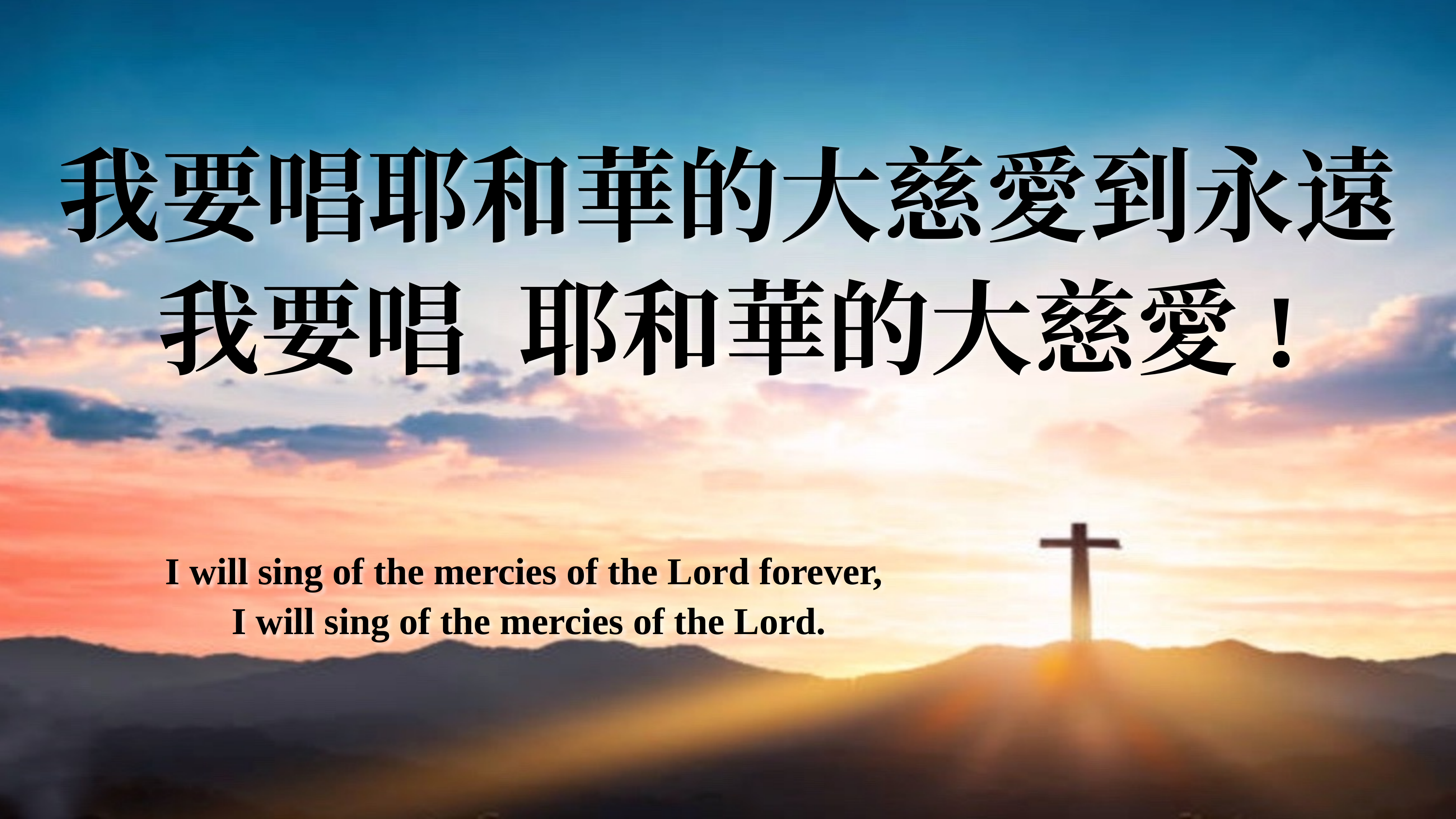

我要唱耶和華的大慈愛到永遠
我要唱  耶和華的大慈愛!
 I will sing of the mercies of the Lord forever,
I will sing of the mercies of the Lord.
5